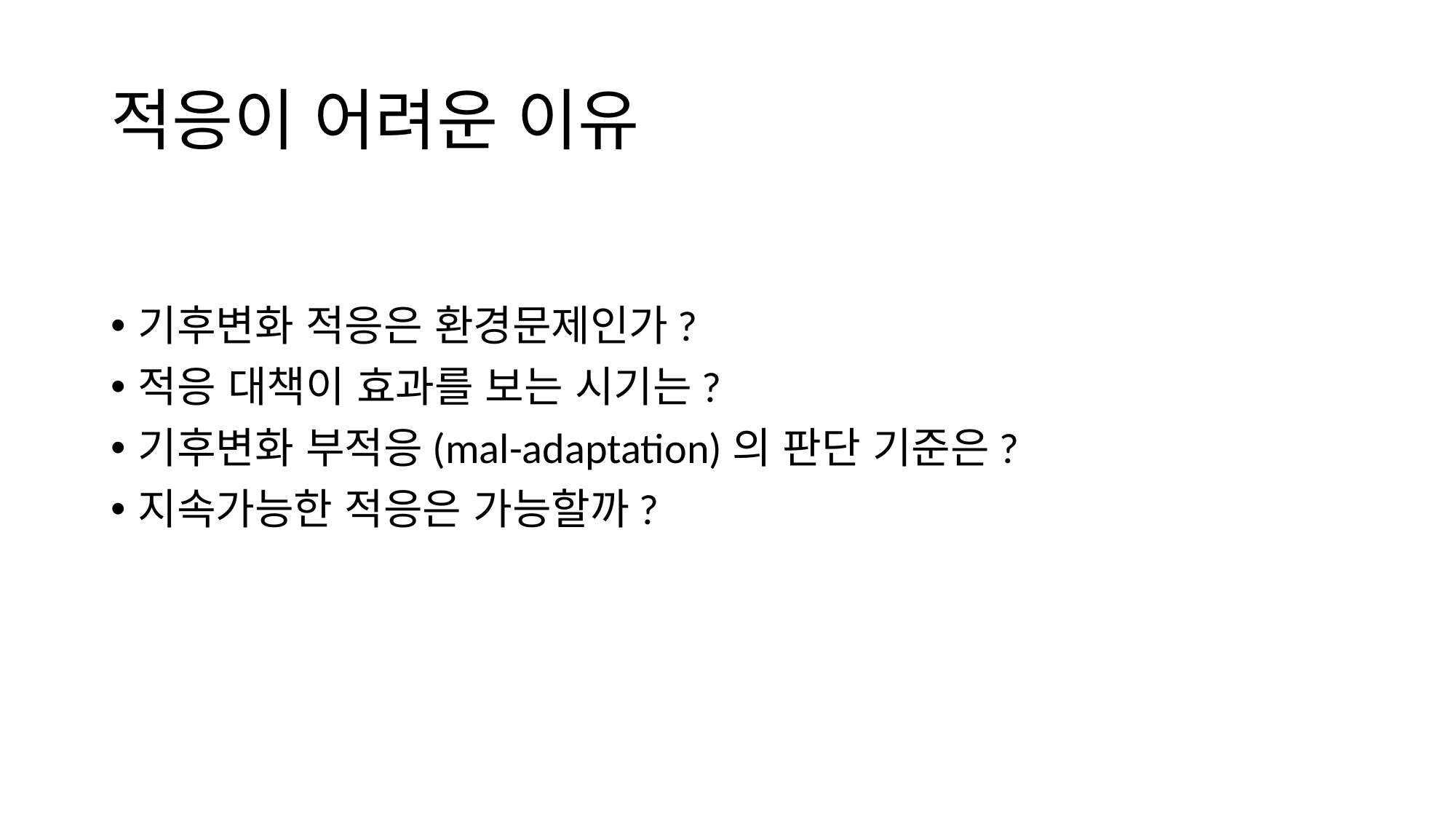

# 적응이 어려운 이유
기후변화 적응은 환경문제인가?
적응 대책이 효과를 보는 시기는?
기후변화 부적응(mal-adaptation)의 판단 기준은?
지속가능한 적응은 가능할까?